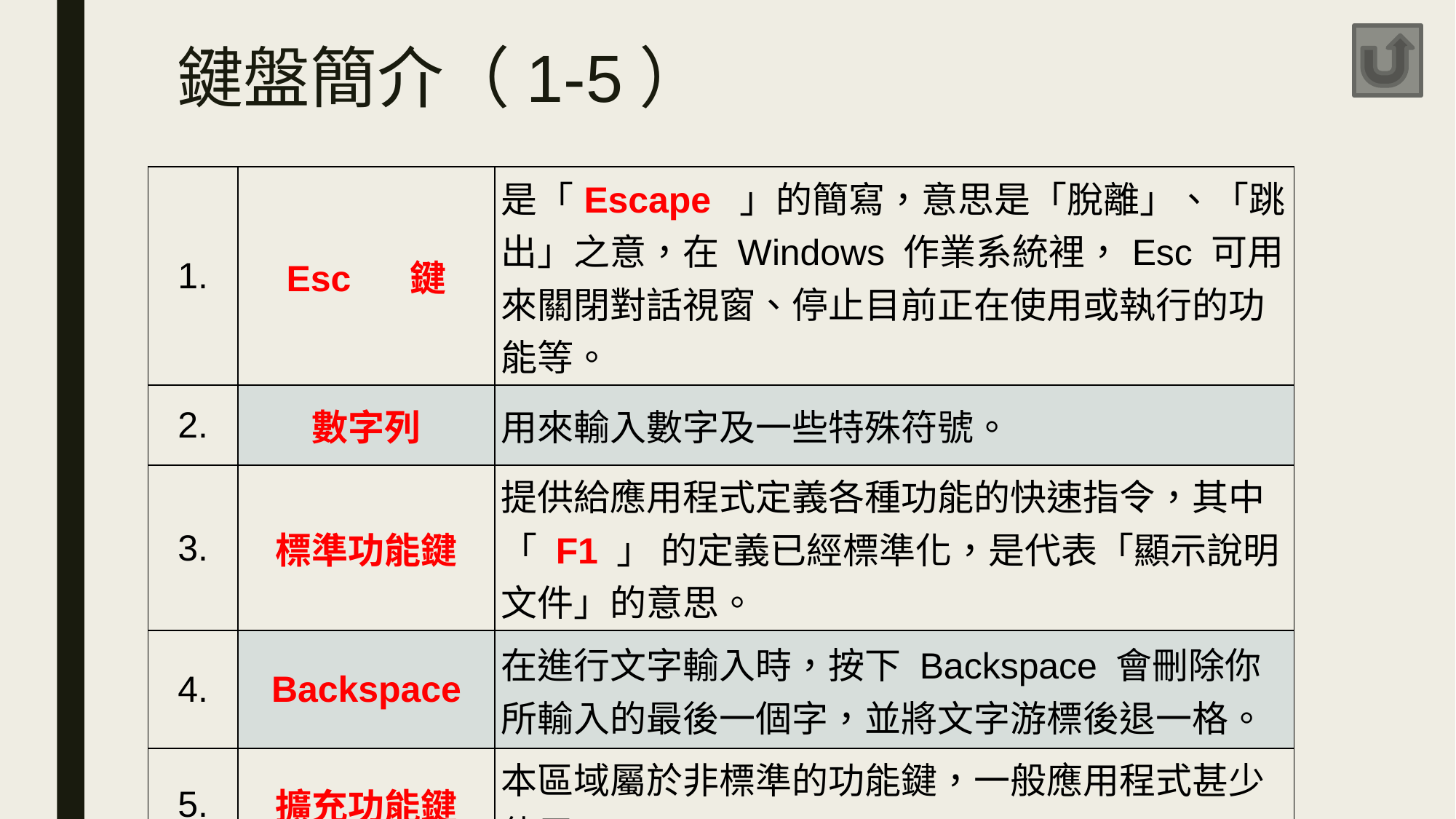

# 鍵盤簡介（1-5）

| 1. | Esc 鍵 | 是「Escape 」的簡寫，意思是「脫離」、「跳出」之意，在 Windows 作業系統裡，Esc 可用來關閉對話視窗、停止目前正在使用或執行的功能等。 |
| --- | --- | --- |
| 2. | 數字列 | 用來輸入數字及一些特殊符號。 |
| 3. | 標準功能鍵 | 提供給應用程式定義各種功能的快速指令，其中「 F1 」 的定義已經標準化，是代表「顯示說明文件」的意思。 |
| 4. | Backspace | 在進行文字輸入時，按下 Backspace 會刪除你所輸入的最後一個字，並將文字游標後退一格。 |
| 5. | 擴充功能鍵 | 本區域屬於非標準的功能鍵，一般應用程式甚少使用。 |